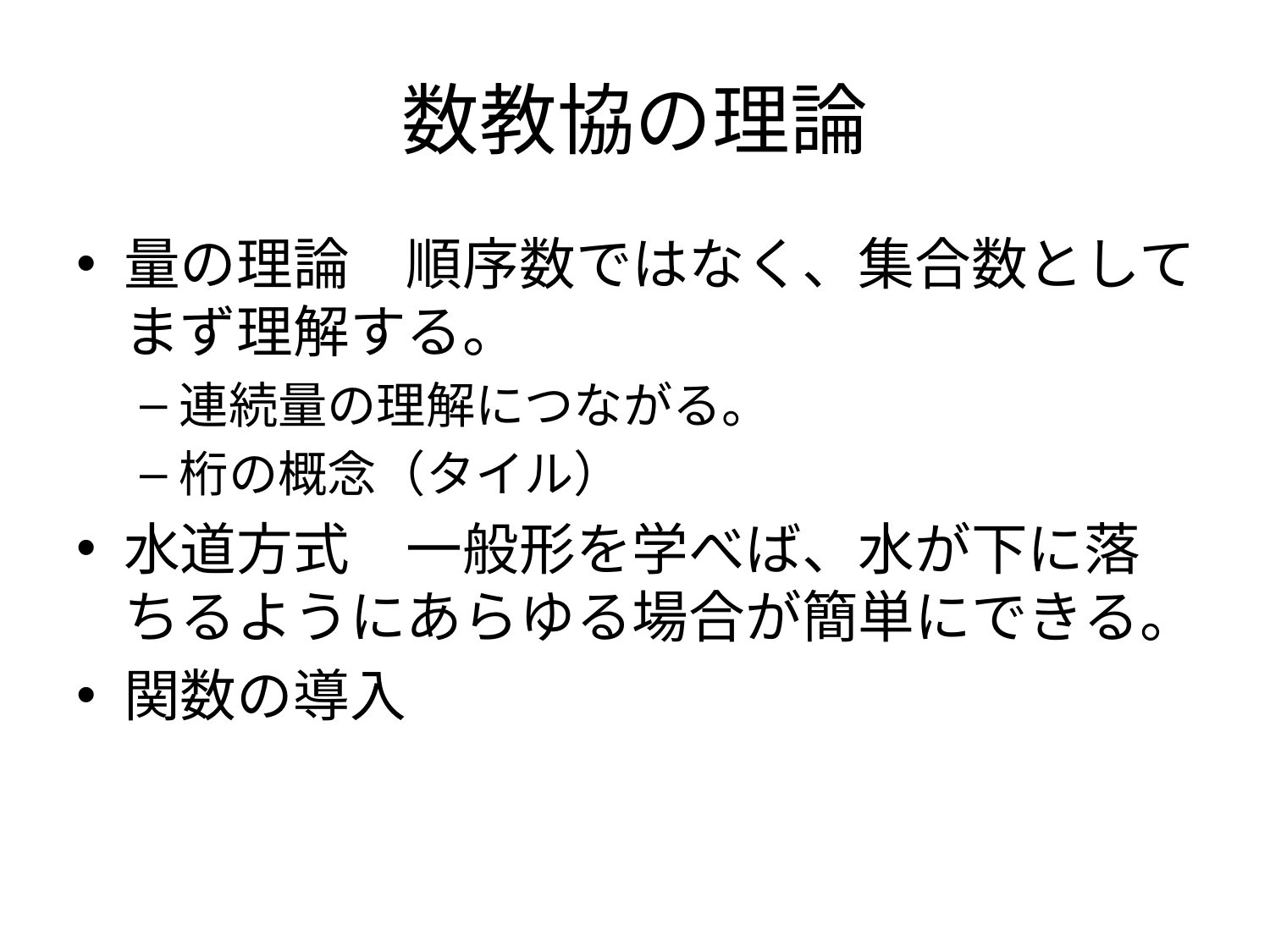

# 数教協の理論
量の理論　順序数ではなく、集合数としてまず理解する。
連続量の理解につながる。
桁の概念（タイル）
水道方式　一般形を学べば、水が下に落ちるようにあらゆる場合が簡単にできる。
関数の導入